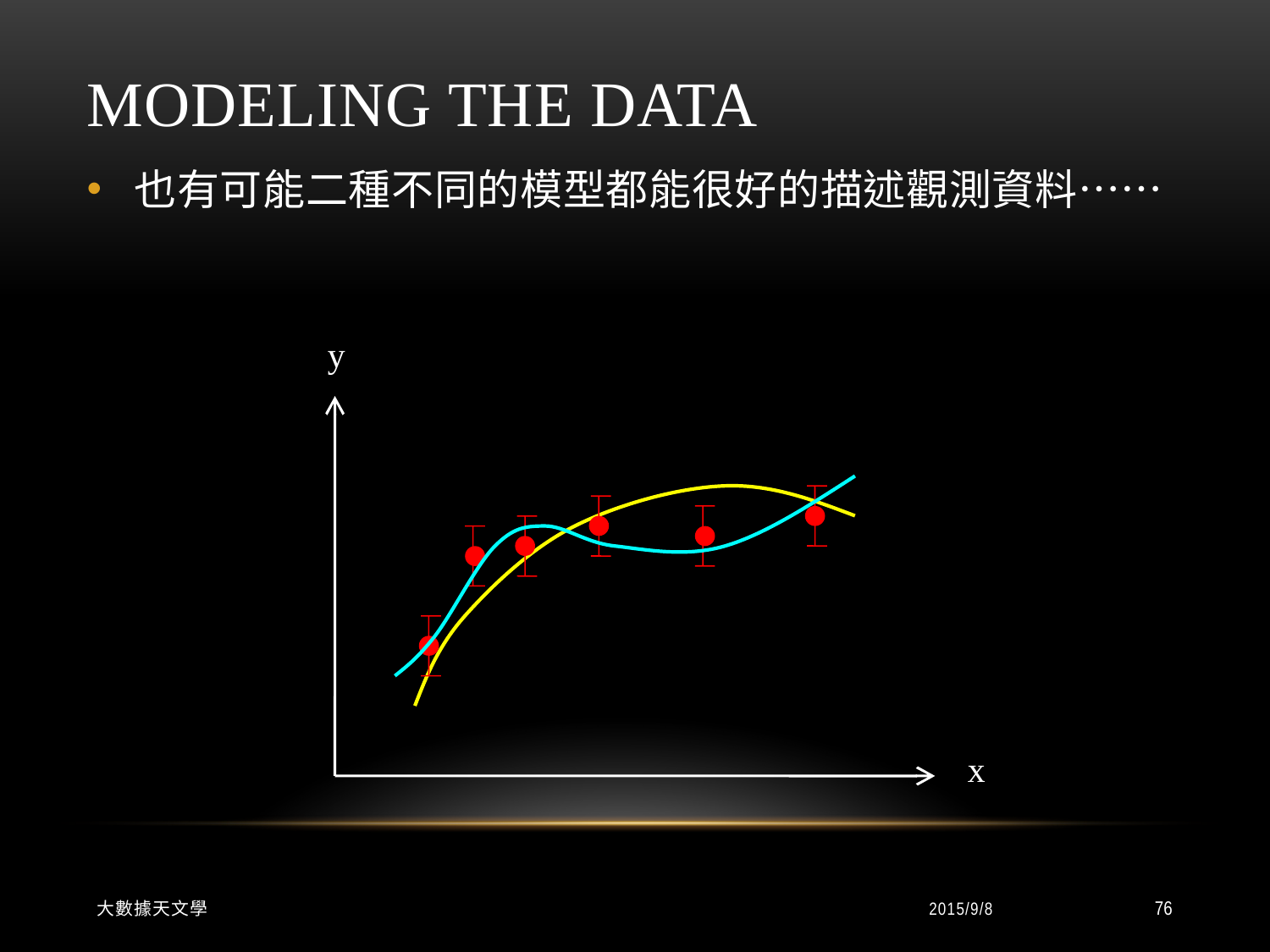

# Modeling the Data
也有可能二種不同的模型都能很好的描述觀測資料……
y

x

大數據天文學
2015/9/8
76